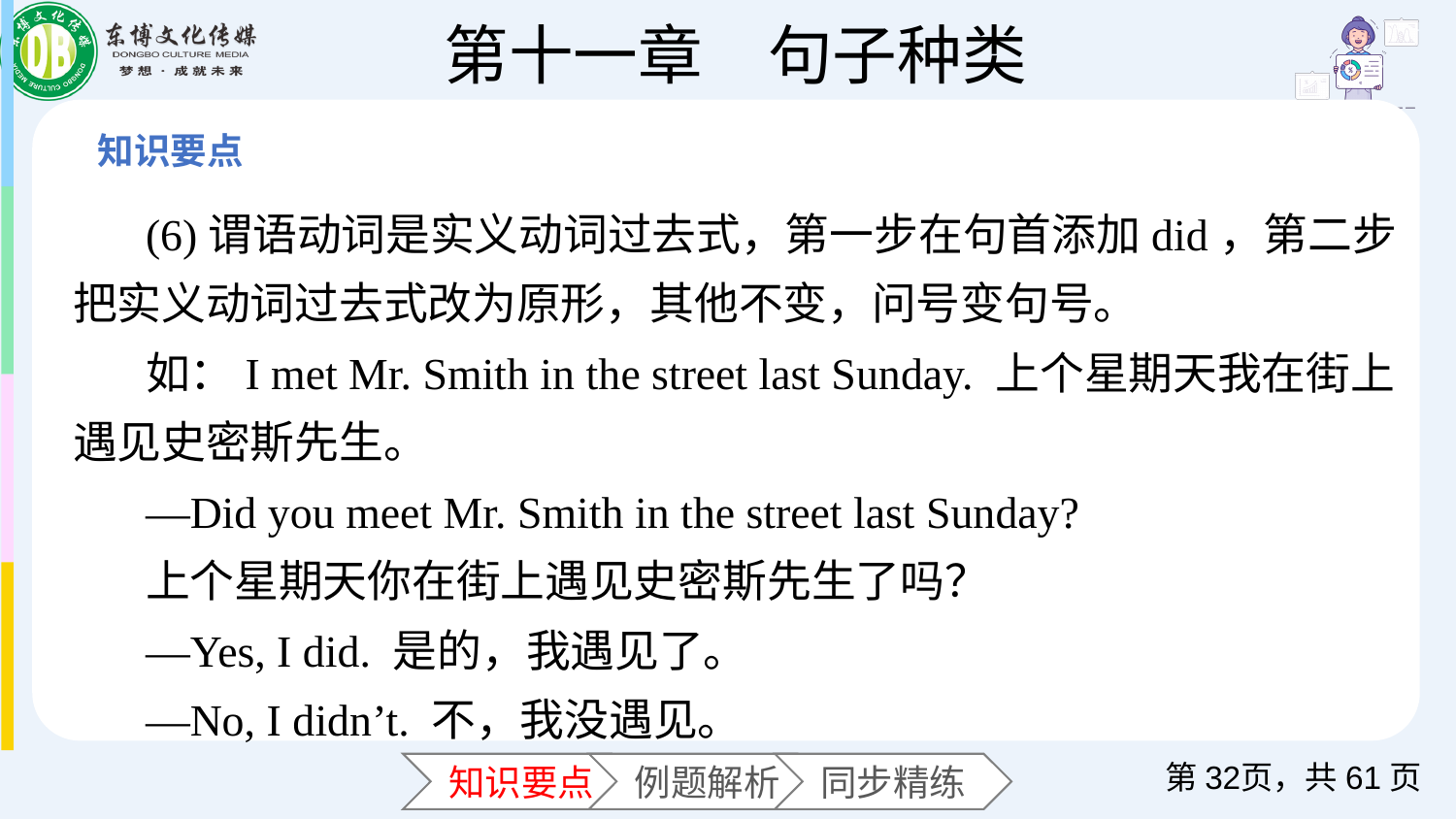

(6)谓语动词是实义动词过去式，第一步在句首添加did，第二步把实义动词过去式改为原形，其他不变，问号变句号。
如：I met Mr. Smith in the street last Sunday. 上个星期天我在街上遇见史密斯先生。
—Did you meet Mr. Smith in the street last Sunday?
上个星期天你在街上遇见史密斯先生了吗？
—Yes, I did. 是的，我遇见了。
—No, I didn’t. 不，我没遇见。